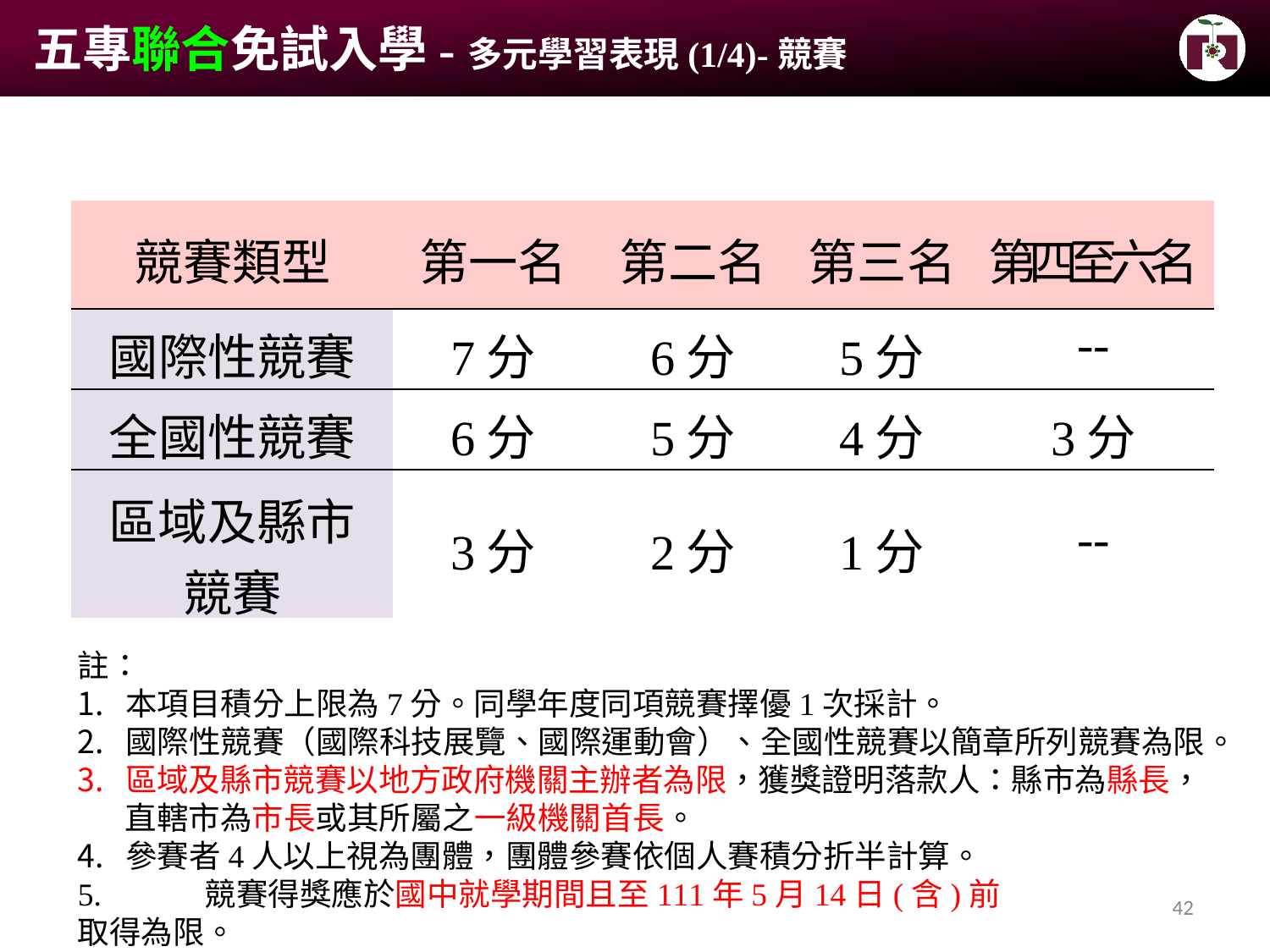

# 五專聯合免試入學-多元學習表現(1/4)-競賽
| 競賽類型 | 第一名 | 第二名 | 第三名 | 第四至六名 |
| --- | --- | --- | --- | --- |
| 國際性競賽 | 7分 | 6分 | 5分 | -- |
| 全國性競賽 | 6分 | 5分 | 4分 | 3分 |
| 區域及縣市 競賽 | 3分 | 2分 | 1分 | -- |
註：
本項目積分上限為7分。同學年度同項競賽擇優1次採計。
國際性競賽（國際科技展覽、國際運動會）、全國性競賽以簡章所列競賽為限。
區域及縣市競賽以地方政府機關主辦者為限，獲獎證明落款人：縣市為縣長，
直轄市為市長或其所屬之一級機關首長。
參賽者4人以上視為團體，團體參賽依個人賽積分折半計算。
5.	競賽得獎應於國中就學期間且至111年5月14日(含)前取得為限。
42